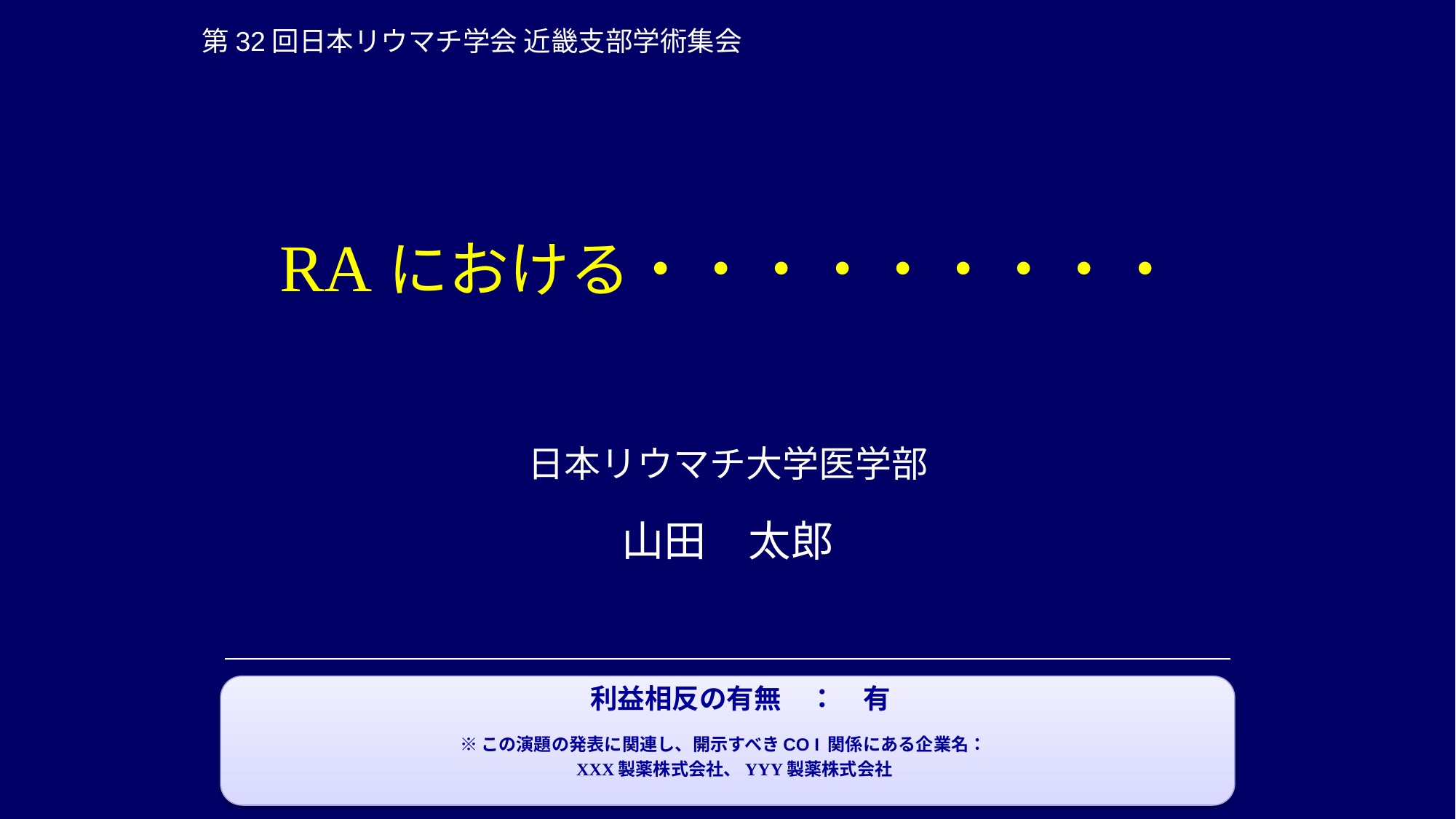

第32回日本リウマチ学会 近畿支部学術集会
# RAにおける・・・・・・・・・
日本リウマチ大学医学部

山田　太郎

利益相反の有無　：　有
※この演題の発表に関連し、開示すべきCO I 関係にある企業名：
XXX製薬株式会社、YYY製薬株式会社